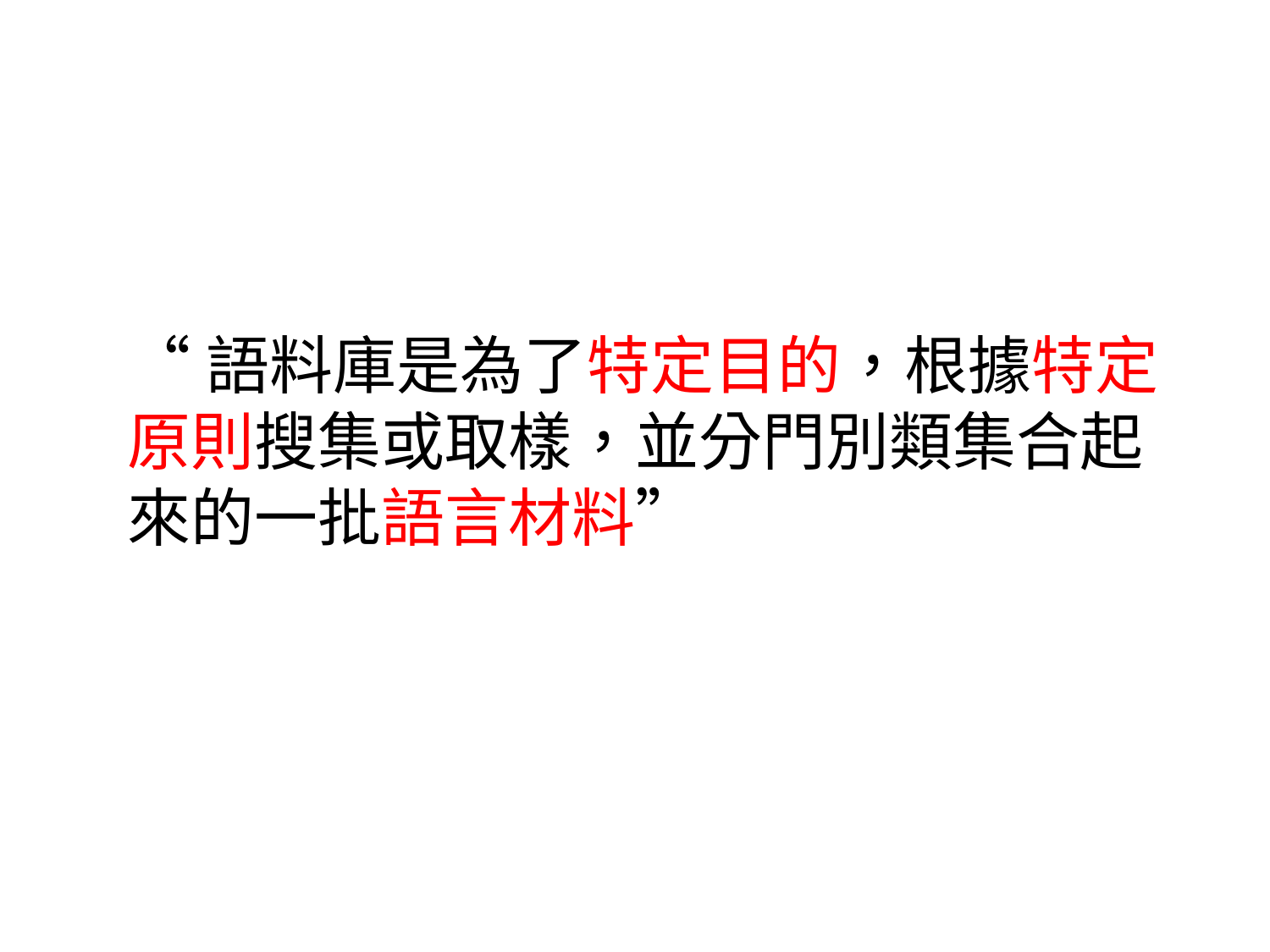

“語料庫是為了特定目的，根據特定原則搜集或取樣，並分門別類集合起來的一批語言材料”